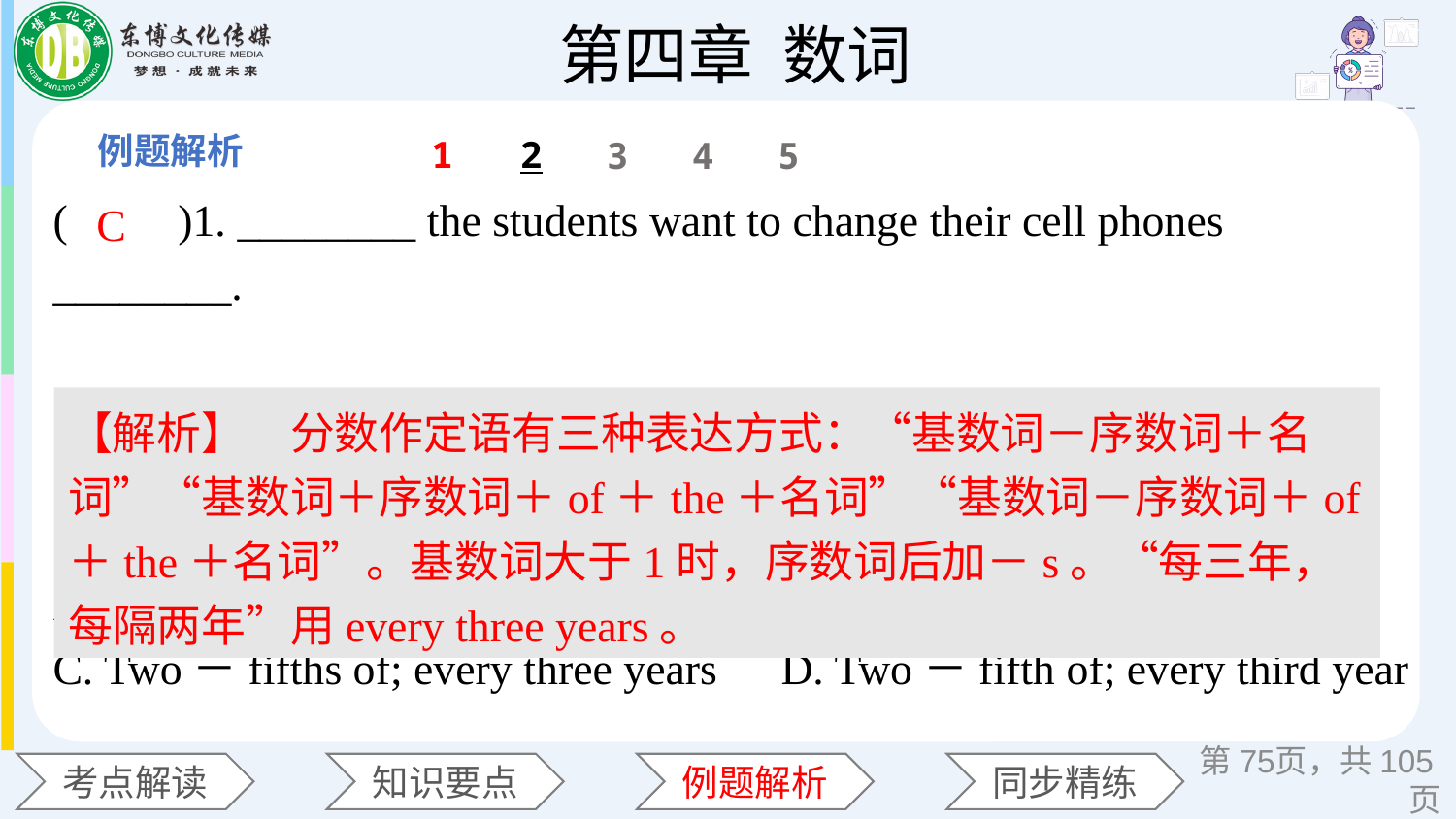

1
2
3
4
5
(　　)1. ________ the students want to change their cell phones ________.
A. Two－fifth; every three years    	B. Two－fifths; every third year
C. Two－fifths of; every three years    	D. Two－fifth of; every third year
C
【解析】　分数作定语有三种表达方式：“基数词－序数词＋名词”“基数词＋序数词＋of＋the＋名词”“基数词－序数词＋of＋the＋名词”。基数词大于1时，序数词后加－s。“每三年，每隔两年”用every three years。
第75页，共105页